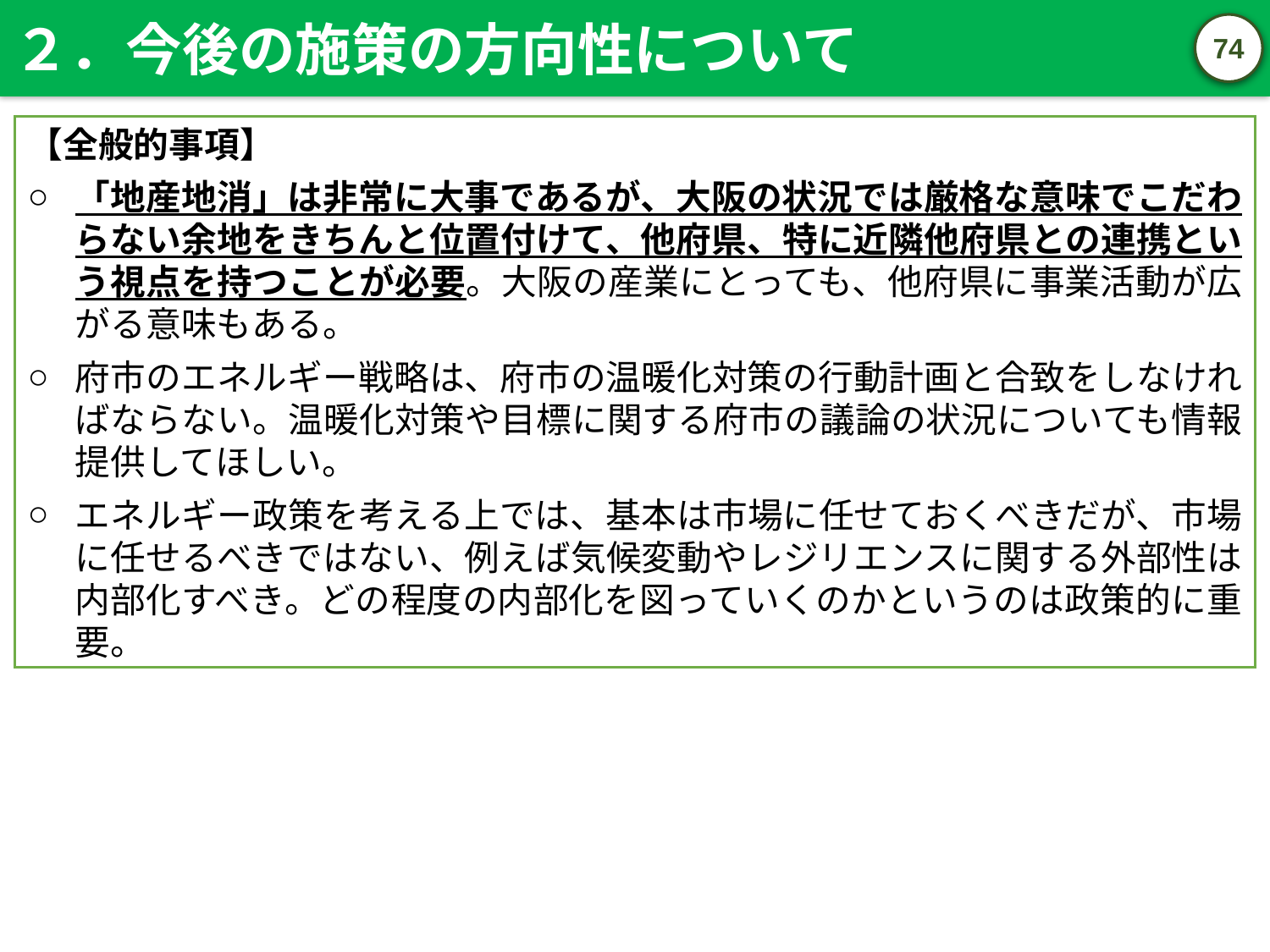

２．今後の施策の方向性について
74
【全般的事項】
「地産地消」は非常に大事であるが、大阪の状況では厳格な意味でこだわらない余地をきちんと位置付けて、他府県、特に近隣他府県との連携という視点を持つことが必要。大阪の産業にとっても、他府県に事業活動が広がる意味もある。
府市のエネルギー戦略は、府市の温暖化対策の行動計画と合致をしなければならない。温暖化対策や目標に関する府市の議論の状況についても情報提供してほしい。
エネルギー政策を考える上では、基本は市場に任せておくべきだが、市場に任せるべきではない、例えば気候変動やレジリエンスに関する外部性は内部化すべき。どの程度の内部化を図っていくのかというのは政策的に重要。